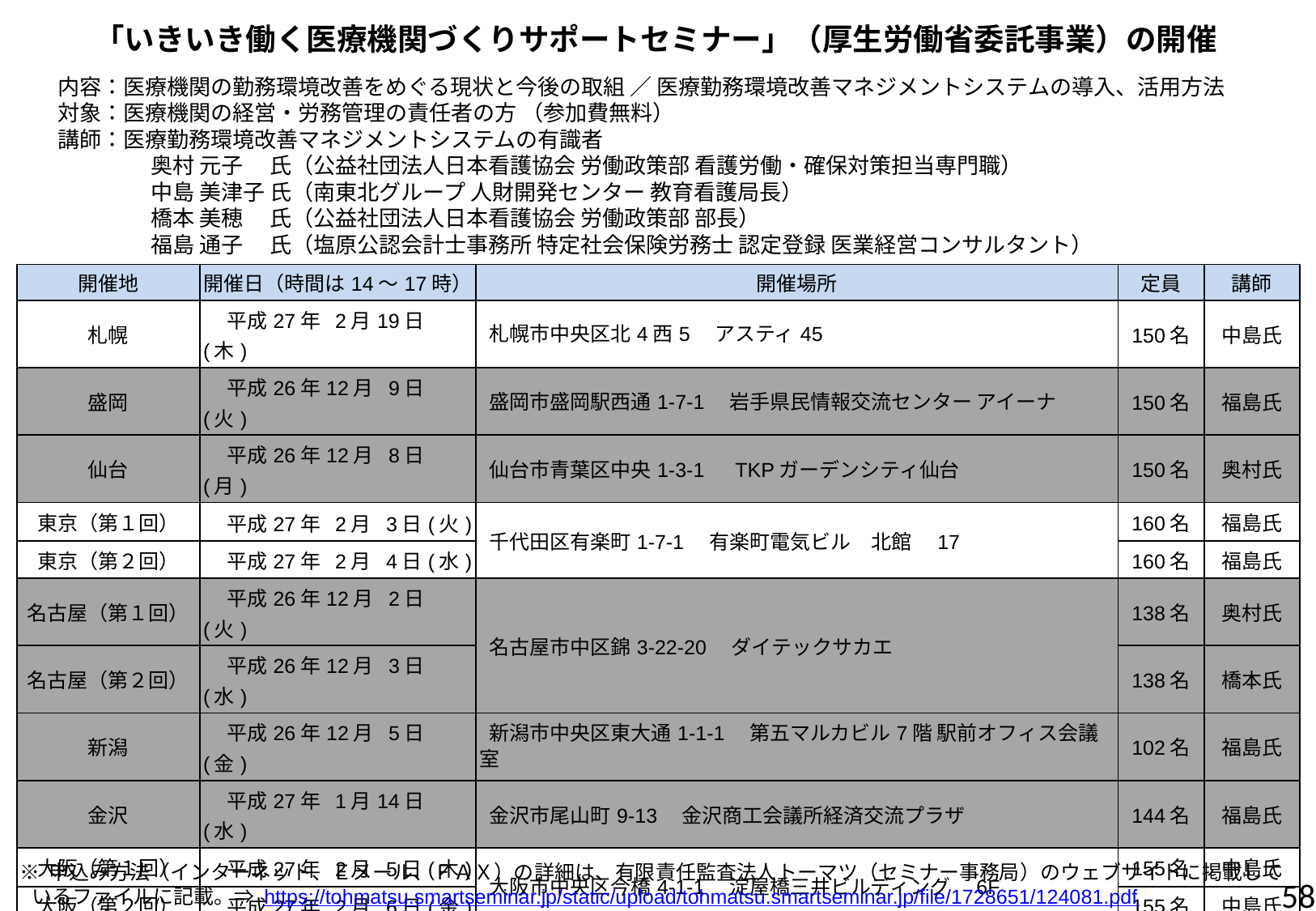

「いきいき働く医療機関づくりサポートセミナー」（厚生労働省委託事業）の開催
内容：医療機関の勤務環境改善をめぐる現状と今後の取組 ／ 医療勤務環境改善マネジメントシステムの導入、活用方法
対象：医療機関の経営・労務管理の責任者の方 （参加費無料）
講師：医療勤務環境改善マネジメントシステムの有識者
 奥村 元子　 氏（公益社団法人日本看護協会 労働政策部 看護労働・確保対策担当専門職）
 中島 美津子 氏（南東北グループ 人財開発センター 教育看護局長）
 橋本 美穂　 氏（公益社団法人日本看護協会 労働政策部 部長）
 福島 通子　 氏（塩原公認会計士事務所 特定社会保険労務士 認定登録 医業経営コンサルタント）
| 開催地 | 開催日（時間は14～17時） | 開催場所 | 定員 | 講師 |
| --- | --- | --- | --- | --- |
| 札幌 | 平成27年 2月19日(木) | 札幌市中央区北4西5　アスティ45 | 150名 | 中島氏 |
| 盛岡 | 平成26年12月 9日(火) | 盛岡市盛岡駅西通1-7-1　岩手県民情報交流センター アイーナ | 150名 | 福島氏 |
| 仙台 | 平成26年12月 8日(月) | 仙台市青葉区中央1-3-1　TKPガーデンシティ仙台 | 150名 | 奥村氏 |
| 東京（第１回） | 平成27年 2月 3日(火) | 千代田区有楽町1-7-1　有楽町電気ビル　北館　17 | 160名 | 福島氏 |
| 東京（第２回） | 平成27年 2月 4日(水) |  | 160名 | 福島氏 |
| 名古屋（第１回） | 平成26年12月 2日(火) | 名古屋市中区錦3-22-20　ダイテックサカエ | 138名 | 奥村氏 |
| 名古屋（第２回） | 平成26年12月 3日(水) |  | 138名 | 橋本氏 |
| 新潟 | 平成26年12月 5日(金) | 新潟市中央区東大通1-1-1　第五マルカビル7階 駅前オフィス会議室 | 102名 | 福島氏 |
| 金沢 | 平成27年 1月14日(水) | 金沢市尾山町9-13　金沢商工会議所経済交流プラザ | 144名 | 福島氏 |
| 大阪（第１回） | 平成27年 2月 5日(木) | 大阪市中央区今橋4-1-1　淀屋橋三井ビルディング　6F | 155名 | 中島氏 |
| 大阪（第２回） | 平成27年 2月 6日(金) |  | 155名 | 中島氏 |
| 広島 | 平成27年 1月 9日(金) | 広島市中区中島1-5　広島国際会議場 | 144名 | 橋本氏 |
| 高松 | 平成26年12月11日(木) | 高松市番町2-2-2　高松商工会議所会館 | 96名 | 橋本氏 |
| 福岡 | 平成26年12月16日(火) | 福岡市博多区吉塚本町9-15　福岡中小企業振興センター | 144名 | 中島氏 |
| 熊本 | 平成26年12月17日(水) | 熊本市中央区水道町14-1　メルパルク熊本 | 120名 | 中島氏 |
※ 申込み方法（インターネット、Ｅメール、ＦＡＸ）の詳細は、有限責任監査法人トーマツ（セミナー事務局）のウェブサイトに掲載しているファイルに記載。⇒ https://tohmatsu.smartseminar.jp/static/upload/tohmatsu.smartseminar.jp/file/1728651/124081.pdf
58